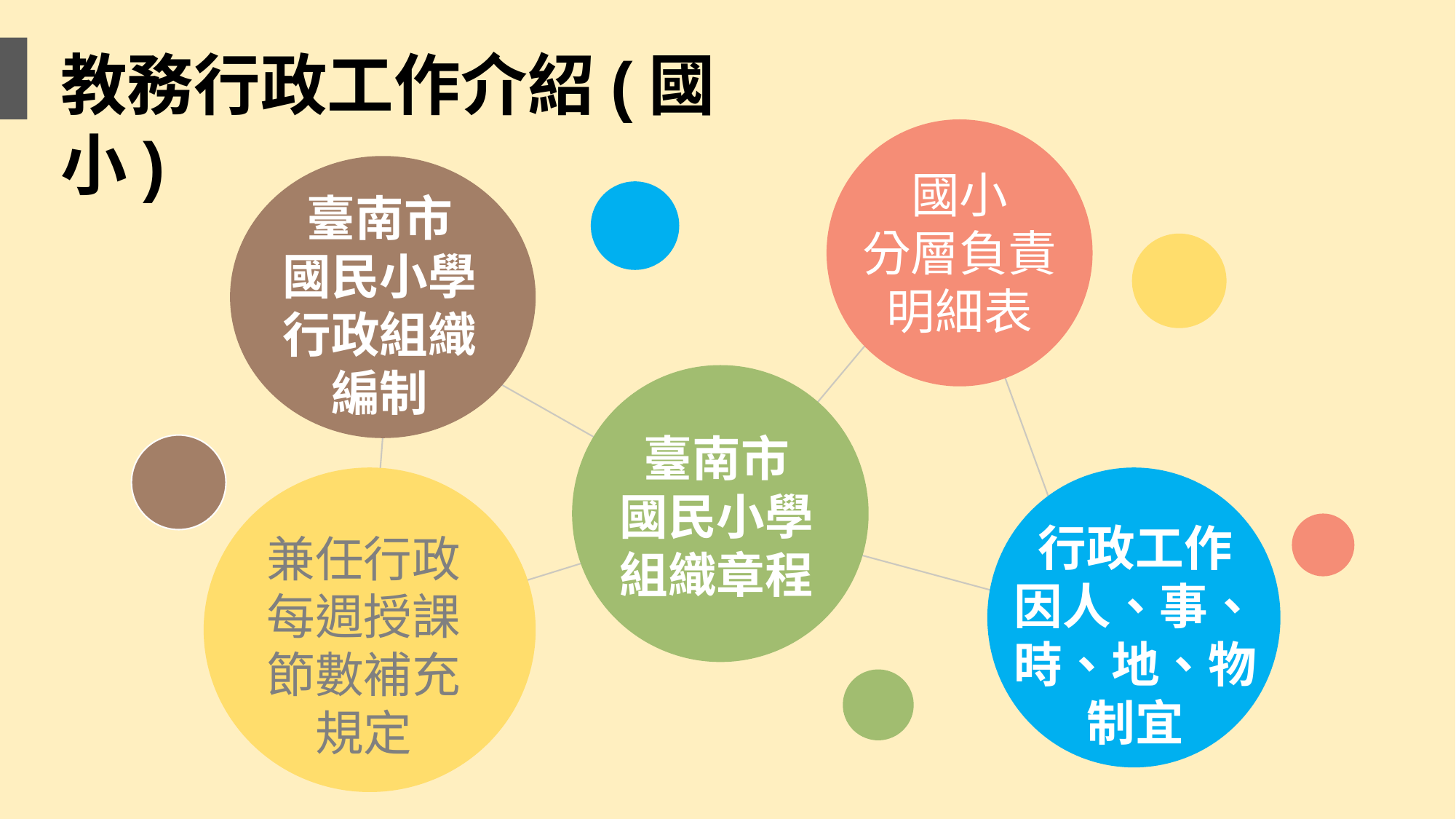

教務行政工作介紹(國小)

國小
分層負責
明細表
臺南市
國民小學
行政組織
編制

臺南市
國民小學
組織章程

行政工作
因人、事、
時、地、物
制宜

兼任行政
每週授課
節數補充
規定